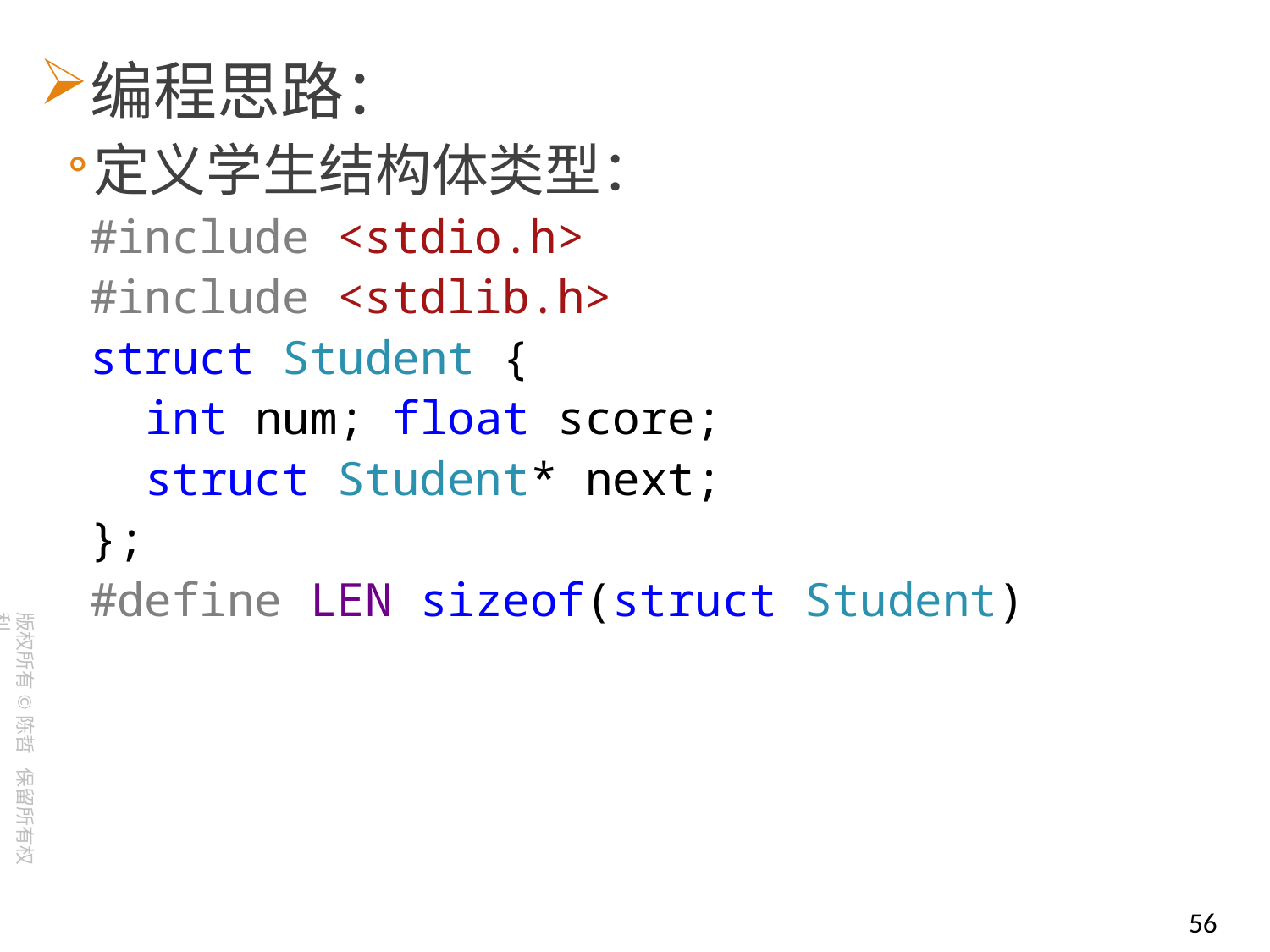

编程思路：
定义学生结构体类型：
#include <stdio.h>
#include <stdlib.h>
struct Student {
  int num; float score;
  struct Student* next;
};
#define LEN sizeof(struct Student)
56